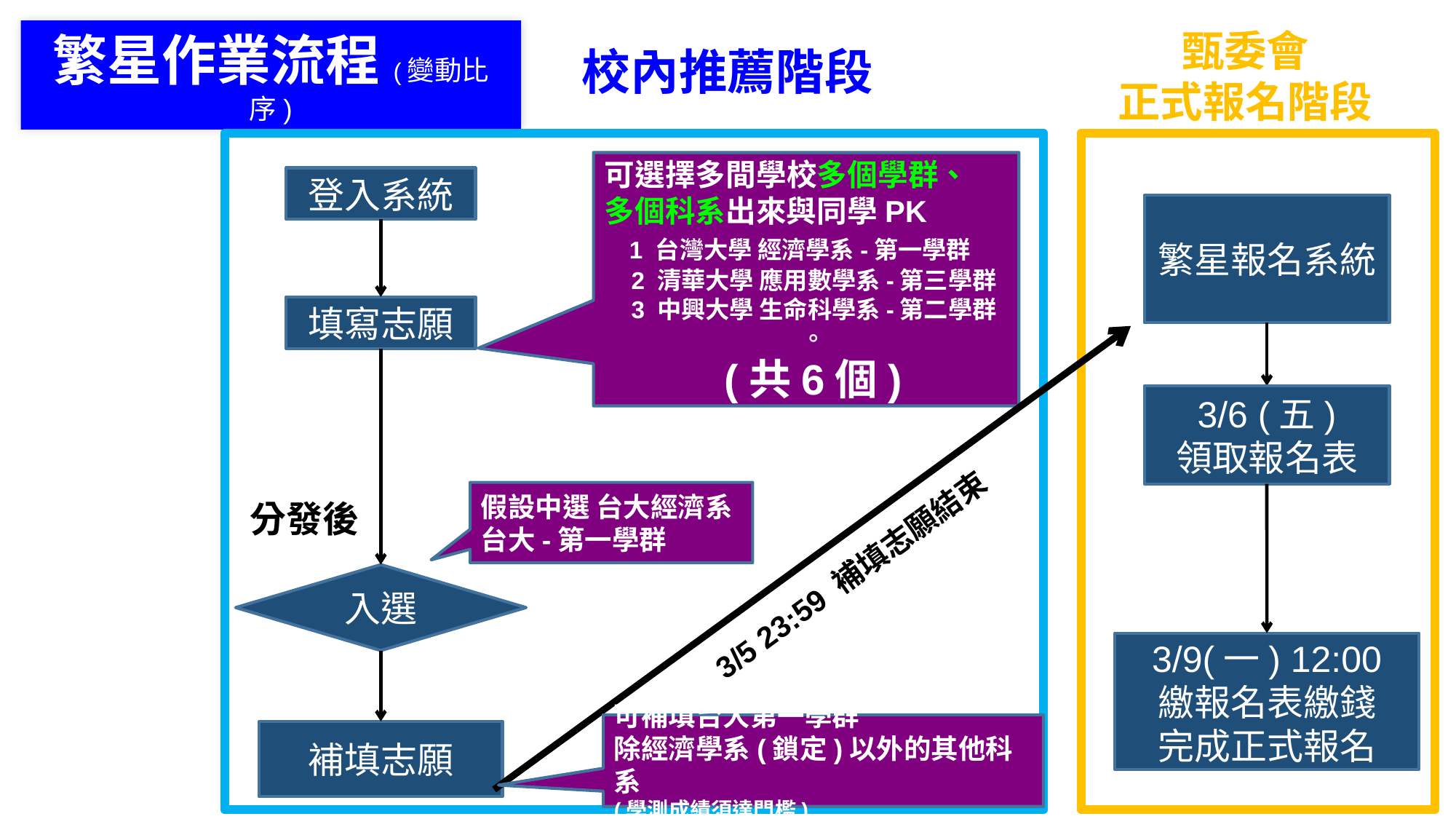

甄委會
正式報名階段
繁星作業流程(變動比序)
校內推薦階段

可選擇多間學校多個學群、
多個科系出來與同學PK
   1 台灣大學 經濟學系-第一學群
    2 清華大學 應用數學系-第三學群
    3 中興大學 生命科學系-第二學群
。
(共6個)

登入系統
填寫志願
分發後
入選
補填志願
繁星報名系統
3/6 (五)
領取報名表
假設中選 台大經濟系
台大-第一學群
3/5 23:59 補填志願結束
3/9(一) 12:00
繳報名表繳錢
完成正式報名
可補填台大第一學群
除經濟學系(鎖定)以外的其他科系
(學測成績須達門檻)
繁星入學系統
2